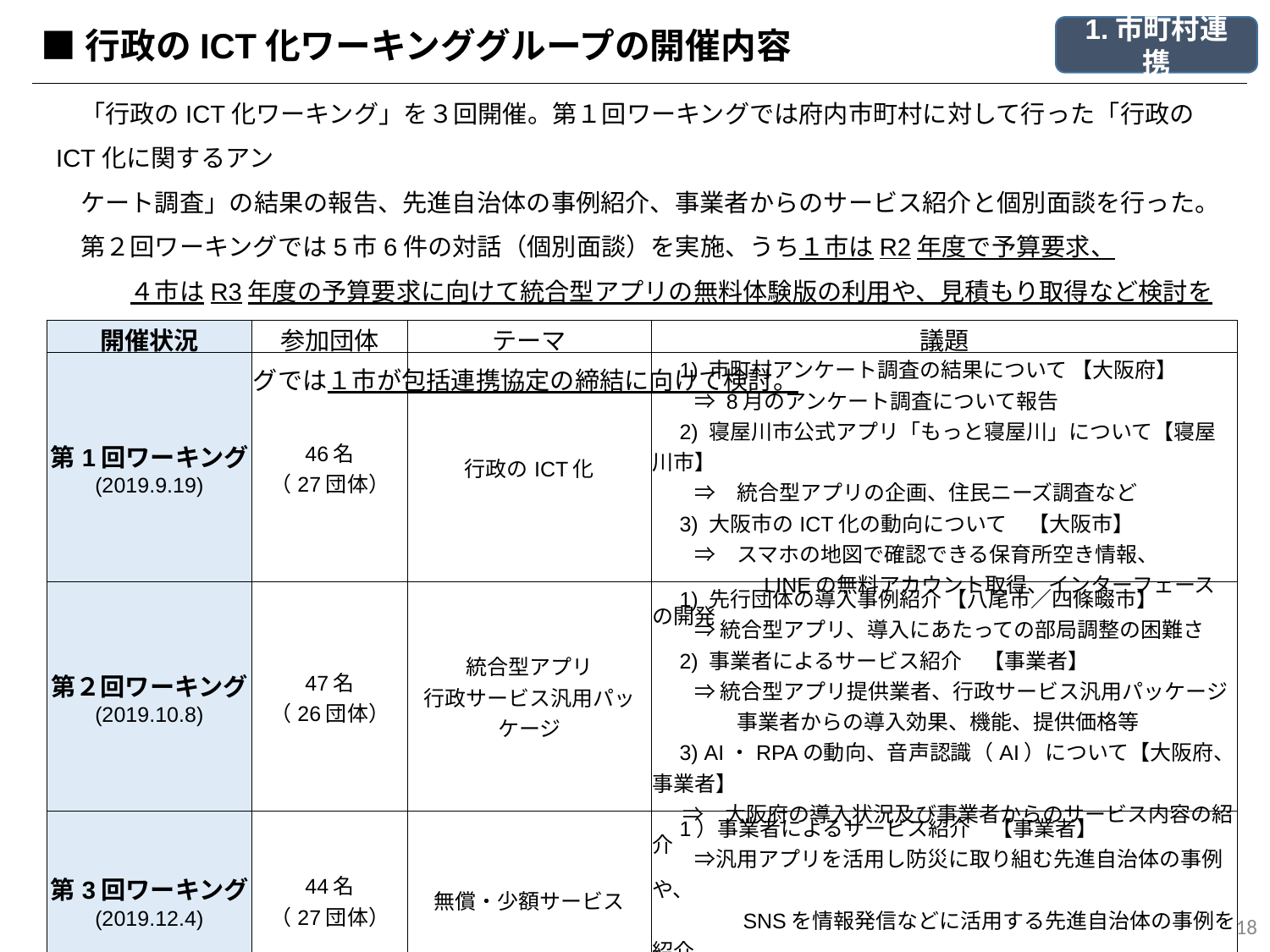

■行政のICT化ワーキンググループの開催内容
1.市町村連携
　「行政のICT化ワーキング」を３回開催。第１回ワーキングでは府内市町村に対して行った「行政のICT化に関するアン
　ケート調査」の結果の報告、先進自治体の事例紹介、事業者からのサービス紹介と個別面談を行った。
　第２回ワーキングでは5市6件の対話（個別面談）を実施、うち１市はR2年度で予算要求、
　　　４市はR3年度の予算要求に向けて統合型アプリの無料体験版の利用や、見積もり取得など検討を継続。
　第３回ワーキングでは１市が包括連携協定の締結に向けて検討。
| 開催状況 | 参加団体 | テーマ | 議題 |
| --- | --- | --- | --- |
| 第1回ワーキング (2019.9.19) | 46名 （27団体） | 行政のICT化 | 1) 市町村アンケート調査の結果について 【大阪府】 　　⇒ 8月のアンケート調査について報告 　2) 寝屋川市公式アプリ「もっと寝屋川」について【寝屋川市】 　　⇒　統合型アプリの企画、住民ニーズ調査など 　3) 大阪市のICT化の動向について　【大阪市】 　　⇒　スマホの地図で確認できる保育所空き情報、 　　　　　LINEの無料アカウント取得、インターフェースの開発 |
| 第２回ワーキング (2019.10.8) | 47名 （26団体） | 統合型アプリ 行政サービス汎用パッケージ | 1) 先行団体の導入事例紹介 【八尾市／四條畷市】 　　⇒ 統合型アプリ、導入にあたっての部局調整の困難さ 　2) 事業者によるサービス紹介　【事業者】 　　⇒ 統合型アプリ提供業者、行政サービス汎用パッケージ 　　　　事業者からの導入効果、機能、提供価格等 　3) AI・RPAの動向、音声認識（AI）について【大阪府、事業者】 　⇒　大阪府の導入状況及び事業者からのサービス内容の紹介 |
| 第3回ワーキング (2019.12.4) | 44名 （27団体） | 無償・少額サービス | 1）事業者によるサービス紹介　【事業者】 　　⇒汎用アプリを活用し防災に取り組む先進自治体の事例や、 　　　　SNSを情報発信などに活用する先進自治体の事例を紹介 　2）SNSを活用した取組みについて【大阪市】 　　⇒ 無償でできる情報発信の取組みを紹介 |
18